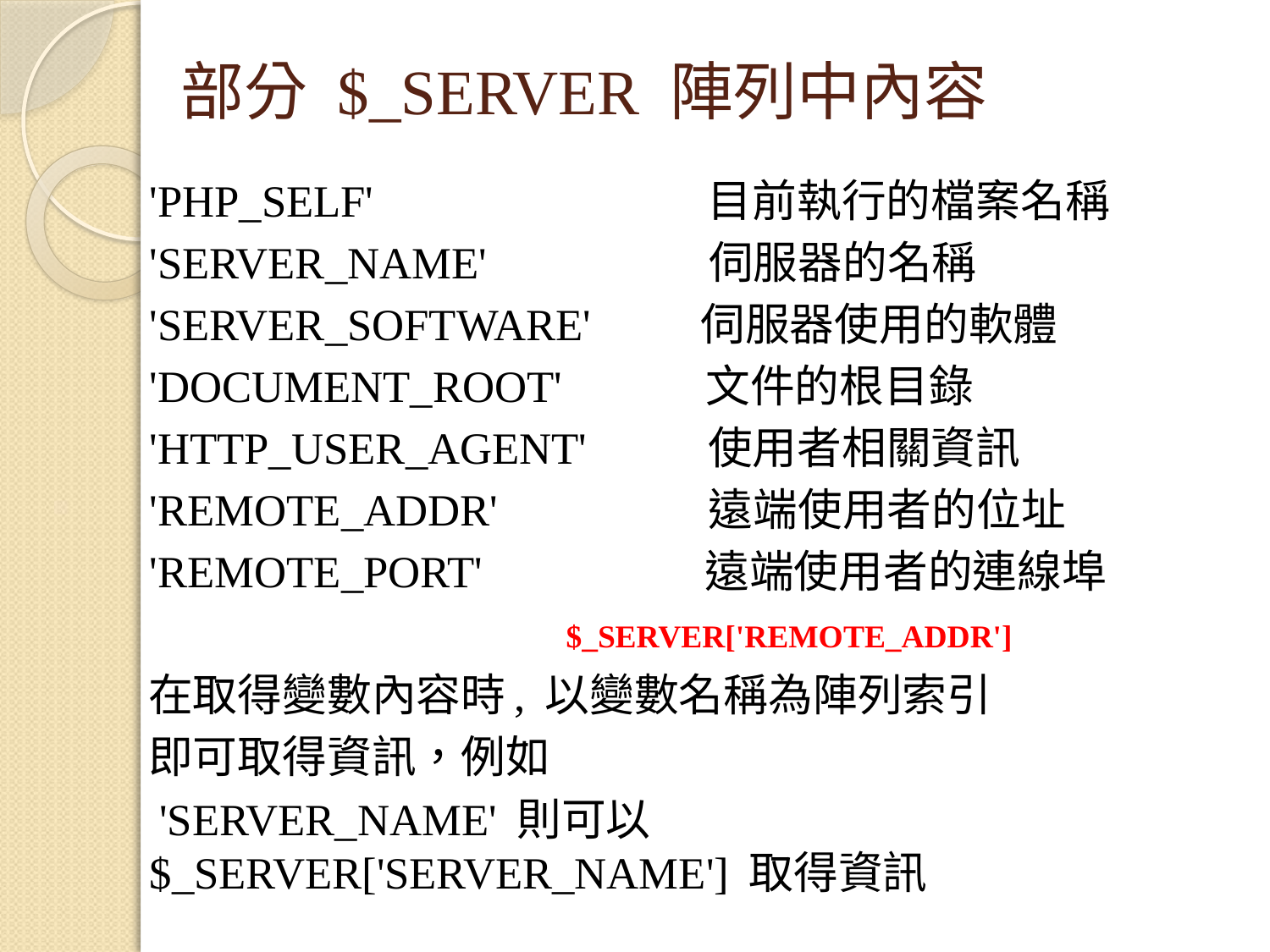

# 部分 $_SERVER 陣列中內容
'PHP_SELF'                             目前執行的檔案名稱
'SERVER_NAME'                   伺服器的名稱
'SERVER_SOFTWARE'         伺服器使用的軟體
'DOCUMENT_ROOT'            文件的根目錄
'HTTP_USER_AGENT'          使用者相關資訊
'REMOTE_ADDR'                  遠端使用者的位址
'REMOTE_PORT'                   遠端使用者的連線埠

在取得變數內容時, 以變數名稱為陣列索引
即可取得資訊，例如
 'SERVER_NAME' 則可以 $_SERVER['SERVER_NAME'] 取得資訊

$_SERVER['REMOTE_ADDR']